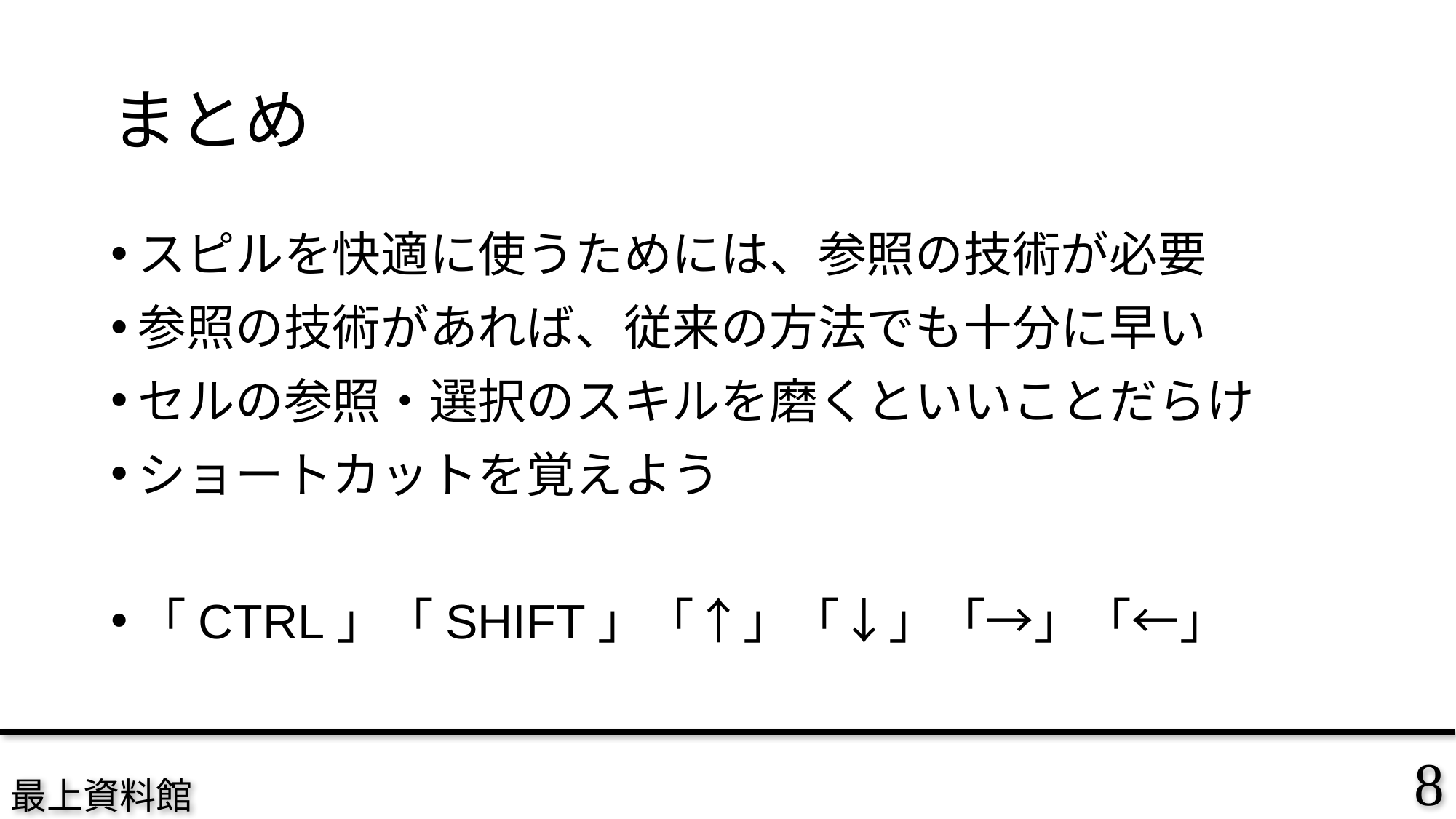

# まとめ
スピルを快適に使うためには、参照の技術が必要
参照の技術があれば、従来の方法でも十分に早い
セルの参照・選択のスキルを磨くといいことだらけ
ショートカットを覚えよう

「CTRL」「SHIFT」「↑」「↓」「→」「←」